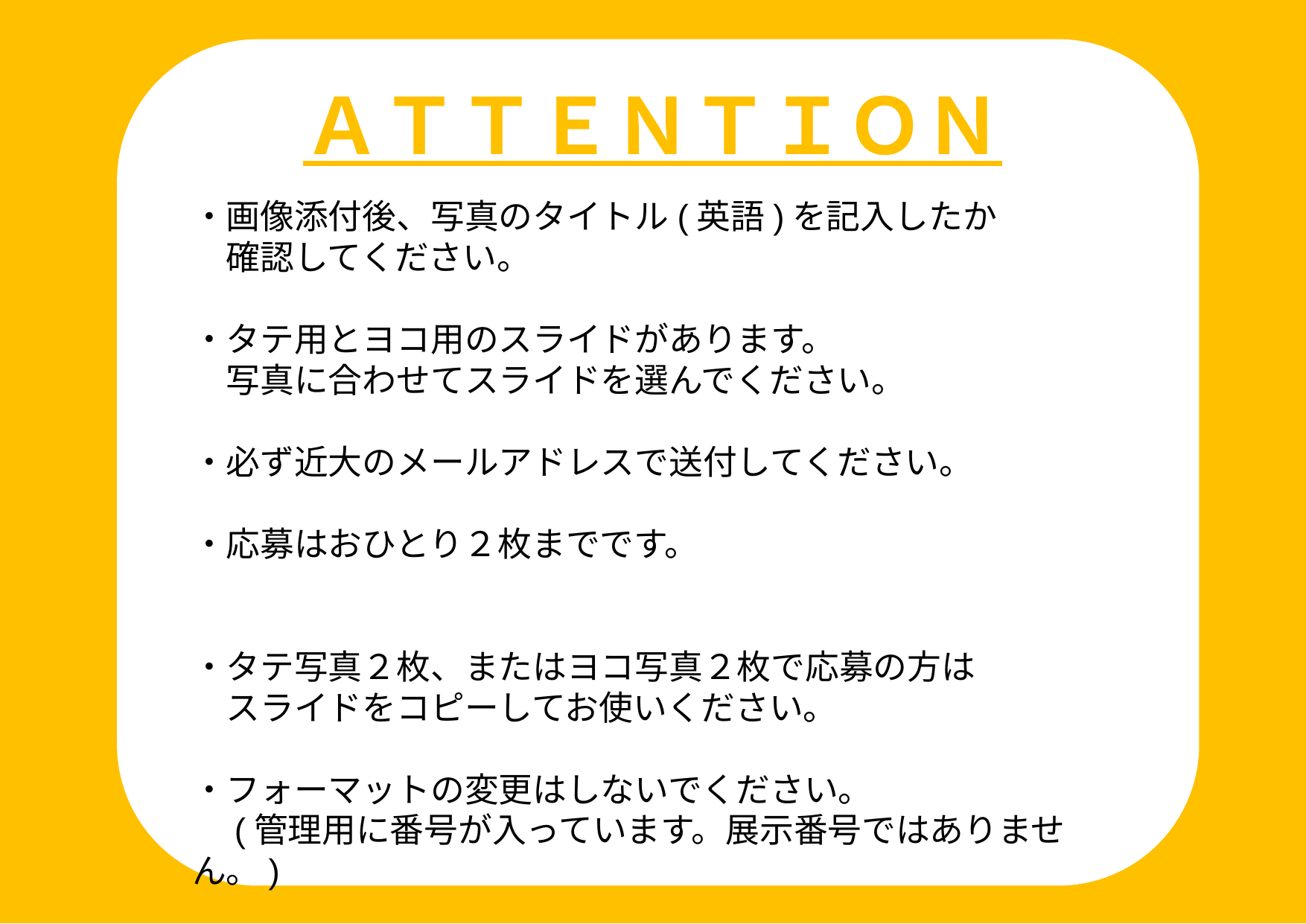

ＡＴＴＥＮＴＩＯＮ
・画像添付後、写真のタイトル(英語)を記入したか
　確認してください。

・タテ用とヨコ用のスライドがあります。
　写真に合わせてスライドを選んでください。

・必ず近大のメールアドレスで送付してください。

・応募はおひとり２枚までです。

・タテ写真２枚、またはヨコ写真２枚で応募の方は
　スライドをコピーしてお使いください。

・フォーマットの変更はしないでください。
　(管理用に番号が入っています。展示番号ではありません。)